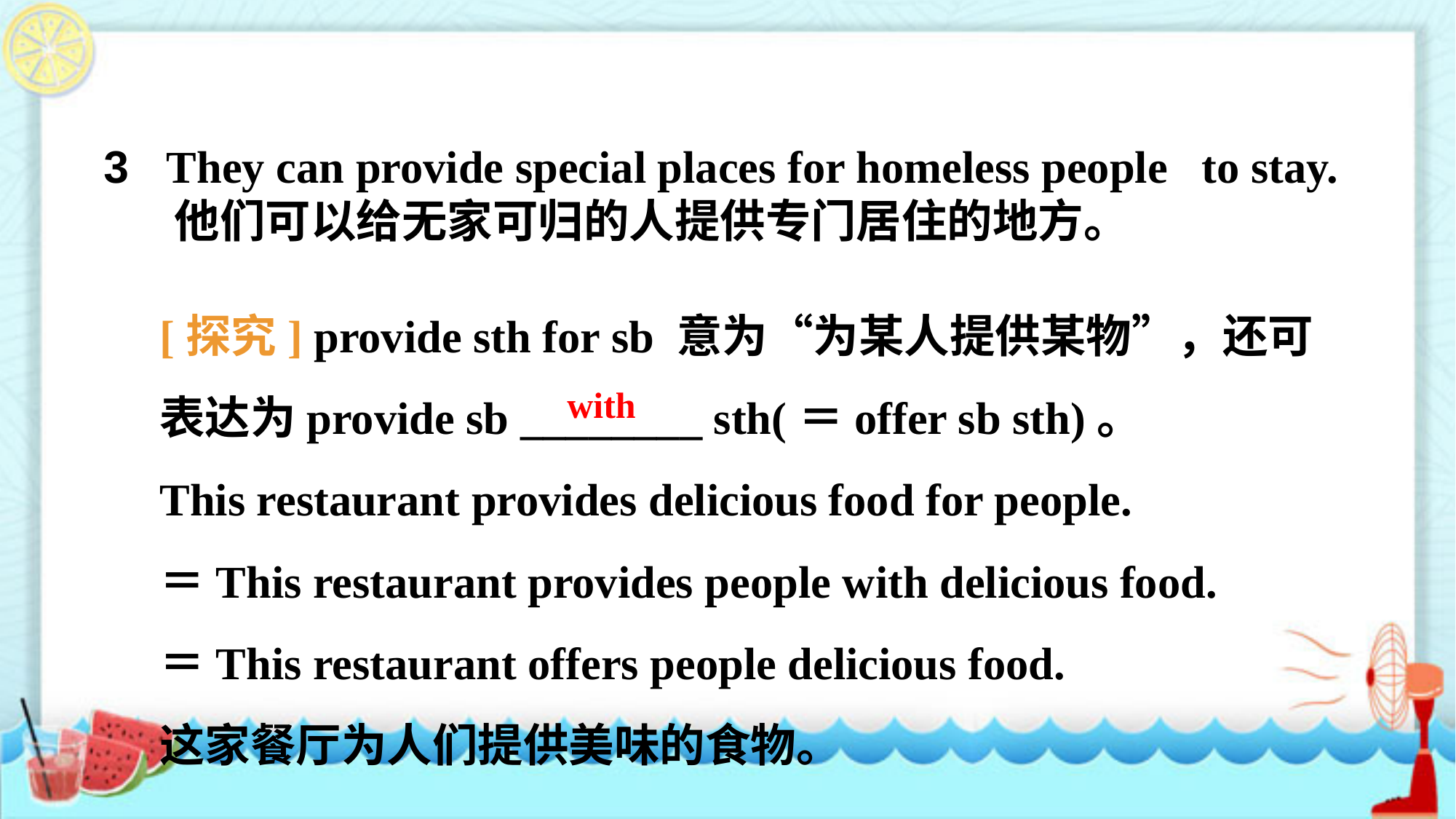

3   They can provide special places for homeless people   to stay.
       他们可以给无家可归的人提供专门居住的地方。

[探究] provide sth for sb 意为“为某人提供某物”，还可表达为provide sb ________ sth(＝offer sb sth)。
This restaurant provides delicious food for people.
＝This restaurant provides people with delicious food.
＝This restaurant offers people delicious food.
这家餐厅为人们提供美味的食物。
with